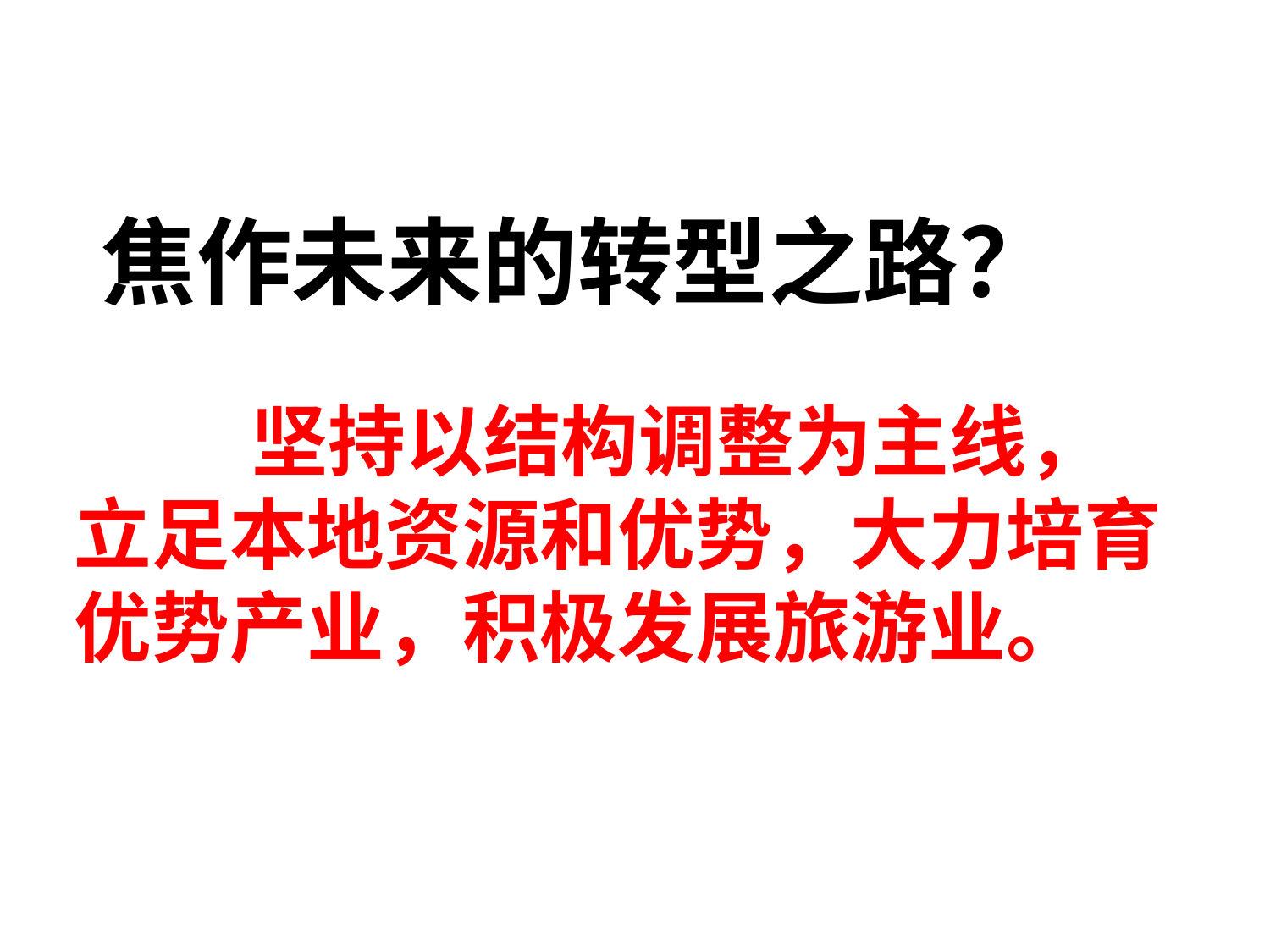

焦作未来的转型之路？
         坚持以结构调整为主线，
立足本地资源和优势，大力培育
优势产业，积极发展旅游业。